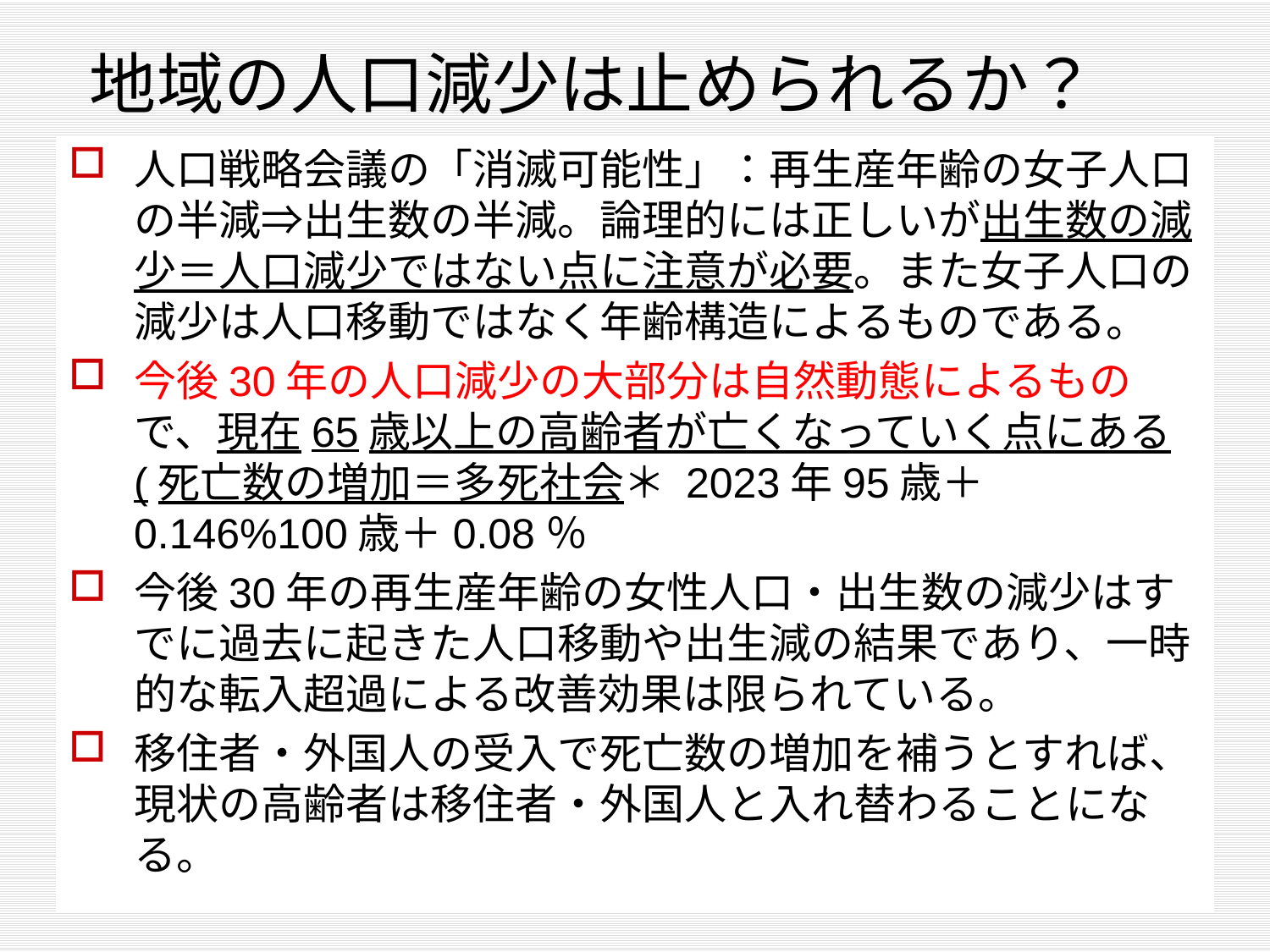

# 地域の人口減少は止められるか？
人口戦略会議の「消滅可能性」：再生産年齢の女子人口の半減⇒出生数の半減。論理的には正しいが出生数の減少＝人口減少ではない点に注意が必要。また女子人口の減少は人口移動ではなく年齢構造によるものである。
今後30年の人口減少の大部分は自然動態によるもので、現在65歳以上の高齢者が亡くなっていく点にある (死亡数の増加＝多死社会＊ 2023年95歳＋0.146%100歳＋0.08％
今後30年の再生産年齢の女性人口・出生数の減少はすでに過去に起きた人口移動や出生減の結果であり、一時的な転入超過による改善効果は限られている。
移住者・外国人の受入で死亡数の増加を補うとすれば、現状の高齢者は移住者・外国人と入れ替わることになる。